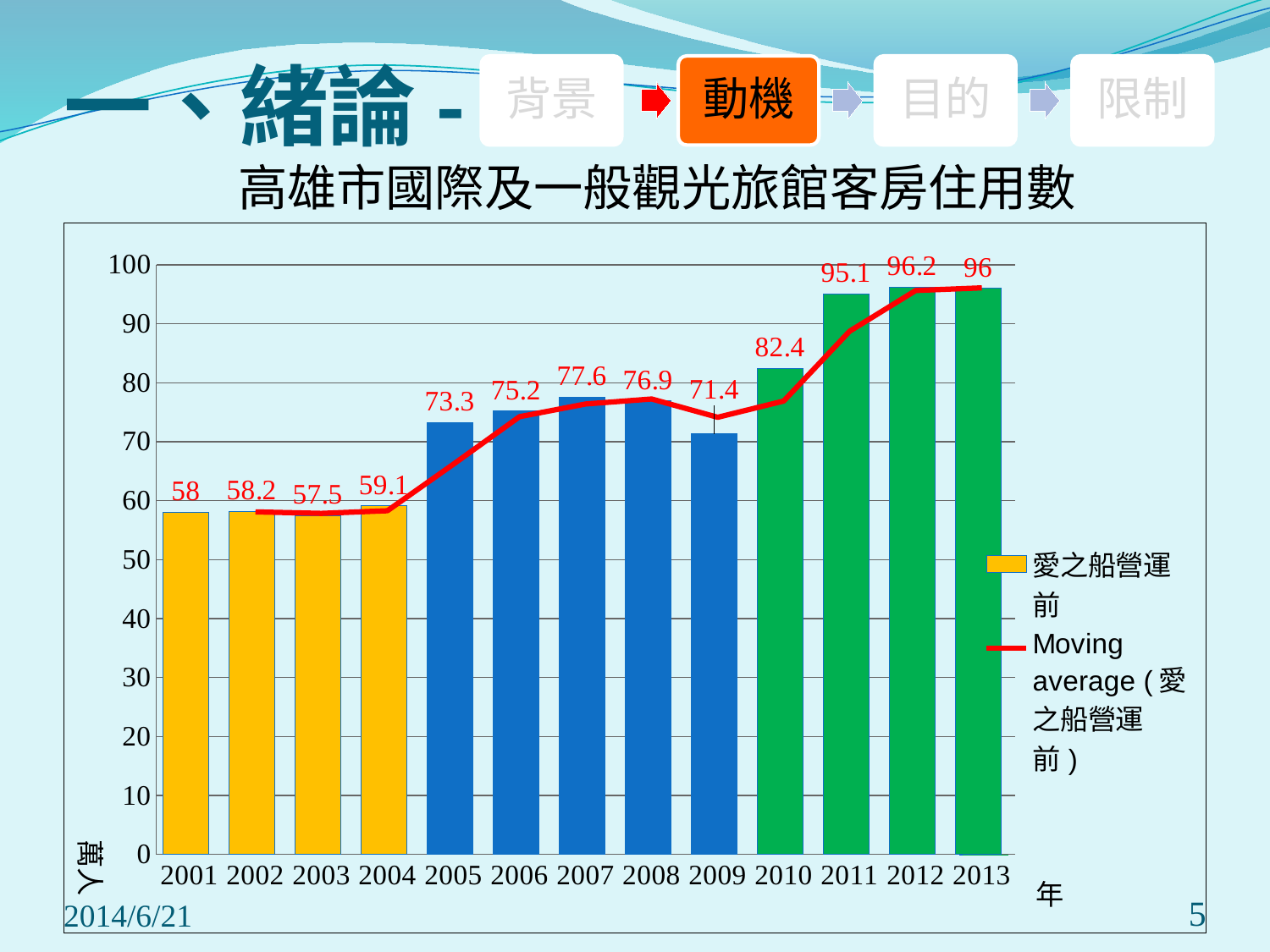

# 一、緒論-
背景
動機
目的
限制

高雄市國際及一般觀光旅館客房住用數

### Chart

| Category | 愛之船營運前 | 柴油愛之船 | 太陽能愛之船 |
|---|---|---|---|
| 2001 | 58.0 | None | None |
| 2002 | 58.2 | None | None |
| 2003 | 57.5 | None | None |
| 2004 | 59.1 | None | None |
| 2005 | 73.3 | None | None |
| 2006 | 75.2 | None | None |
| 2007 | 77.6 | None | None |
| 2008 | 76.9 | None | None |
| 2009 | 71.4 | None | None |
| 2010 | 82.4 | None | None |
| 2011 | 95.1 | None | None |
| 2012 | 96.2 | None | None |
| 2013 | 96.0 | 0.001 | 0.001 |
2014/6/21
5